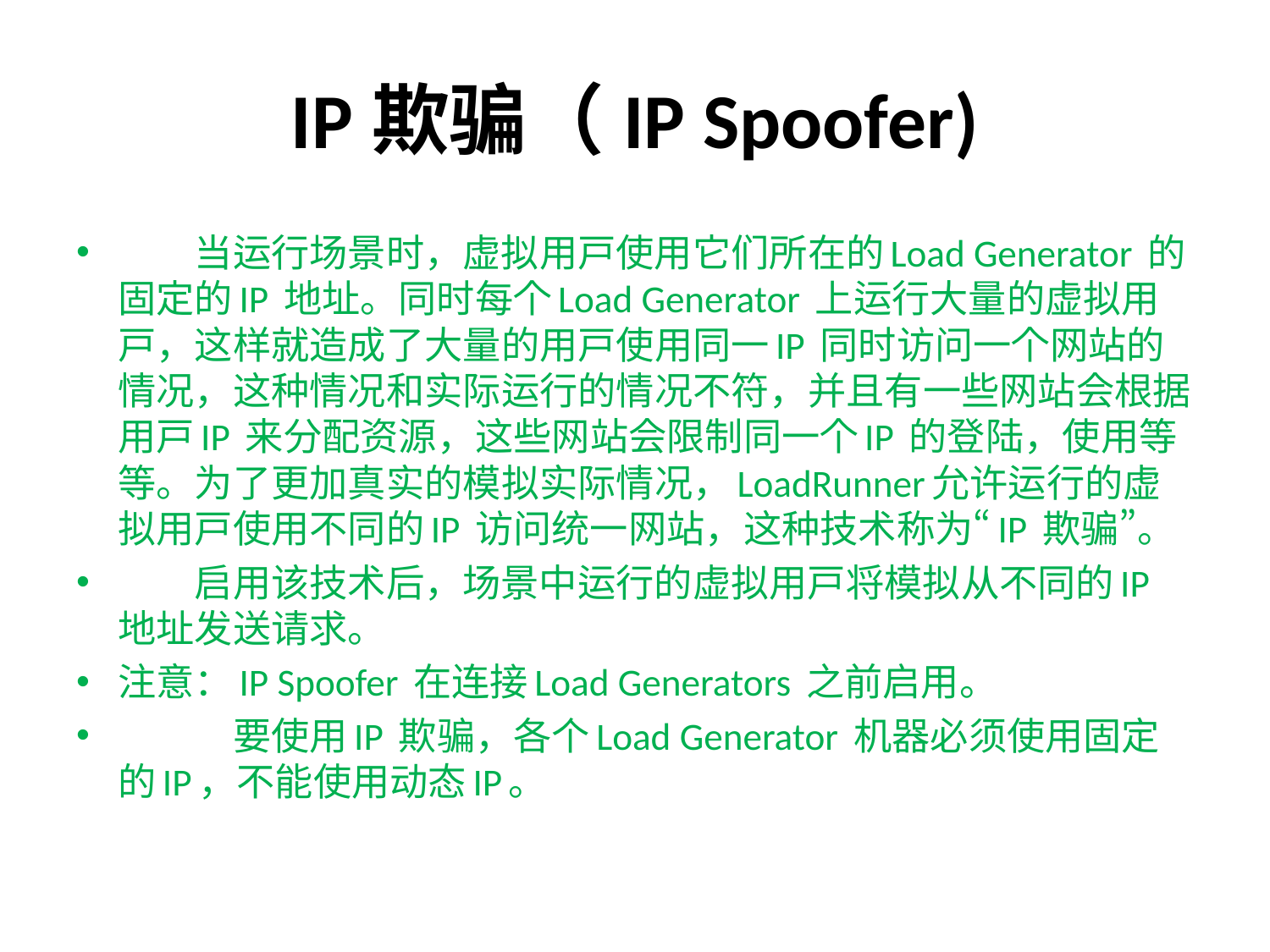

# IP欺骗（IP Spoofer)
　　当运行场景时，虚拟用户使用它们所在的Load Generator 的固定的IP 地址。同时每个Load Generator 上运行大量的虚拟用户，这样就造成了大量的用户使用同一IP 同时访问一个网站的情况，这种情况和实际运行的情况不符，并且有一些网站会根据用户IP 来分配资源，这些网站会限制同一个IP 的登陆，使用等等。为了更加真实的模拟实际情况，LoadRunner允许运行的虚拟用户使用不同的IP 访问统一网站，这种技术称为“IP 欺骗”。
　　启用该技术后，场景中运行的虚拟用户将模拟从不同的IP 地址发送请求。
注意：IP Spoofer 在连接Load Generators 之前启用。
　　　要使用IP 欺骗，各个Load Generator 机器必须使用固定的IP，不能使用动态IP。